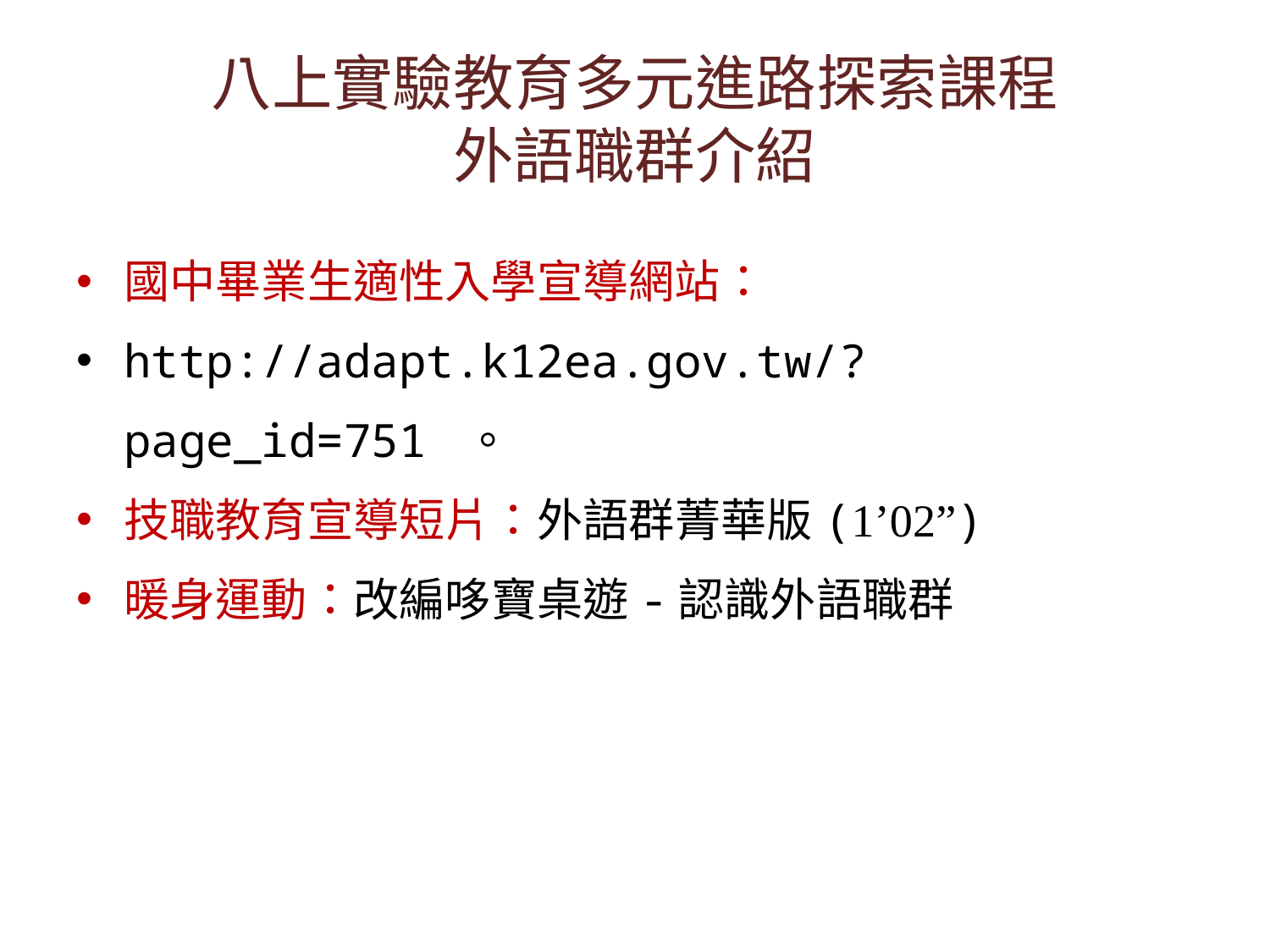

# 八上實驗教育多元進路探索課程 外語職群介紹
國中畢業生適性入學宣導網站：
http://adapt.k12ea.gov.tw/?page_id=751 。
技職教育宣導短片：外語群菁華版(1’02”)
暖身運動：改編哆寶桌遊-認識外語職群